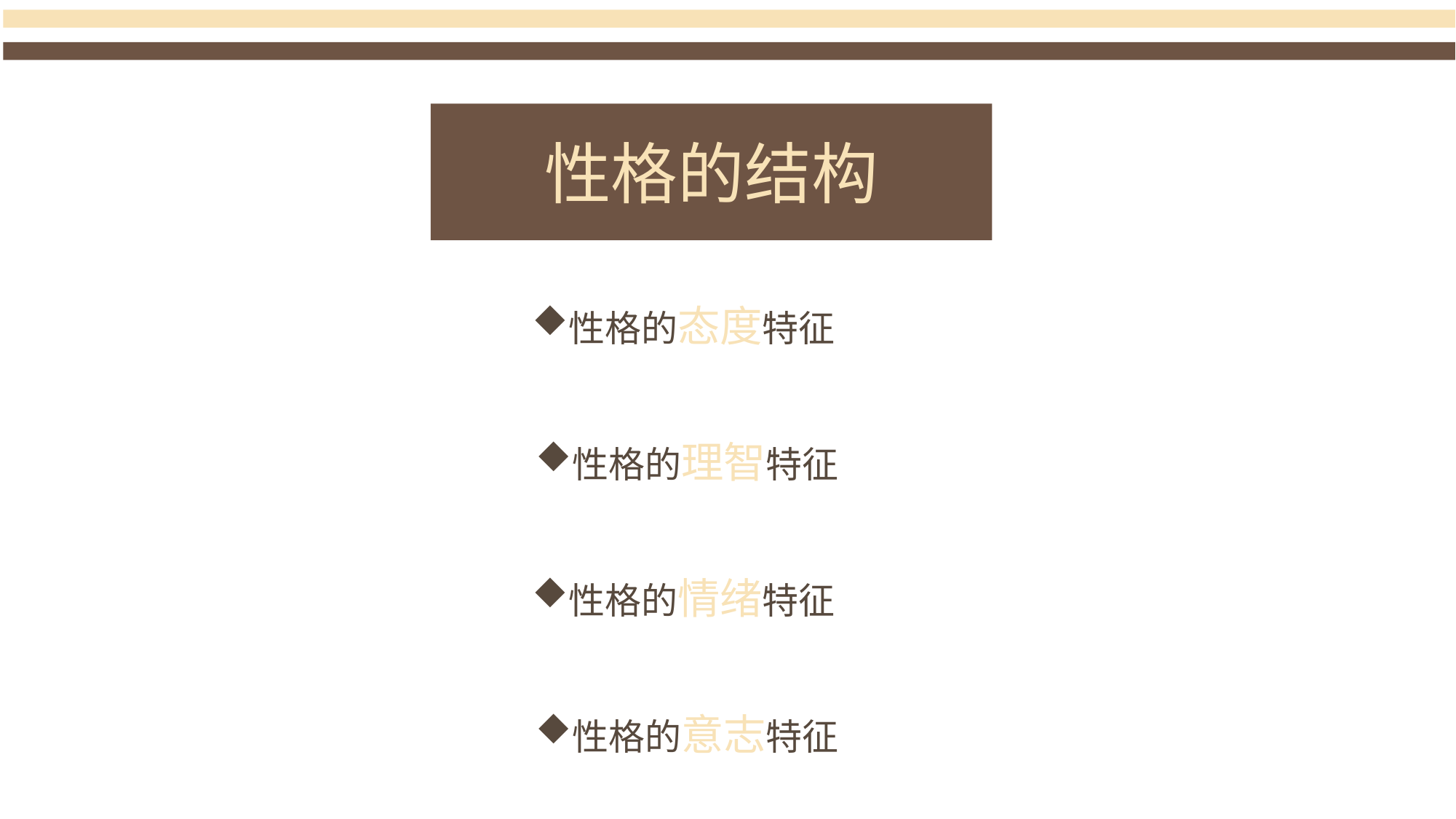

性格的结构

性格的态度特征
性格的理智特征
性格的情绪特征
性格的意志特征